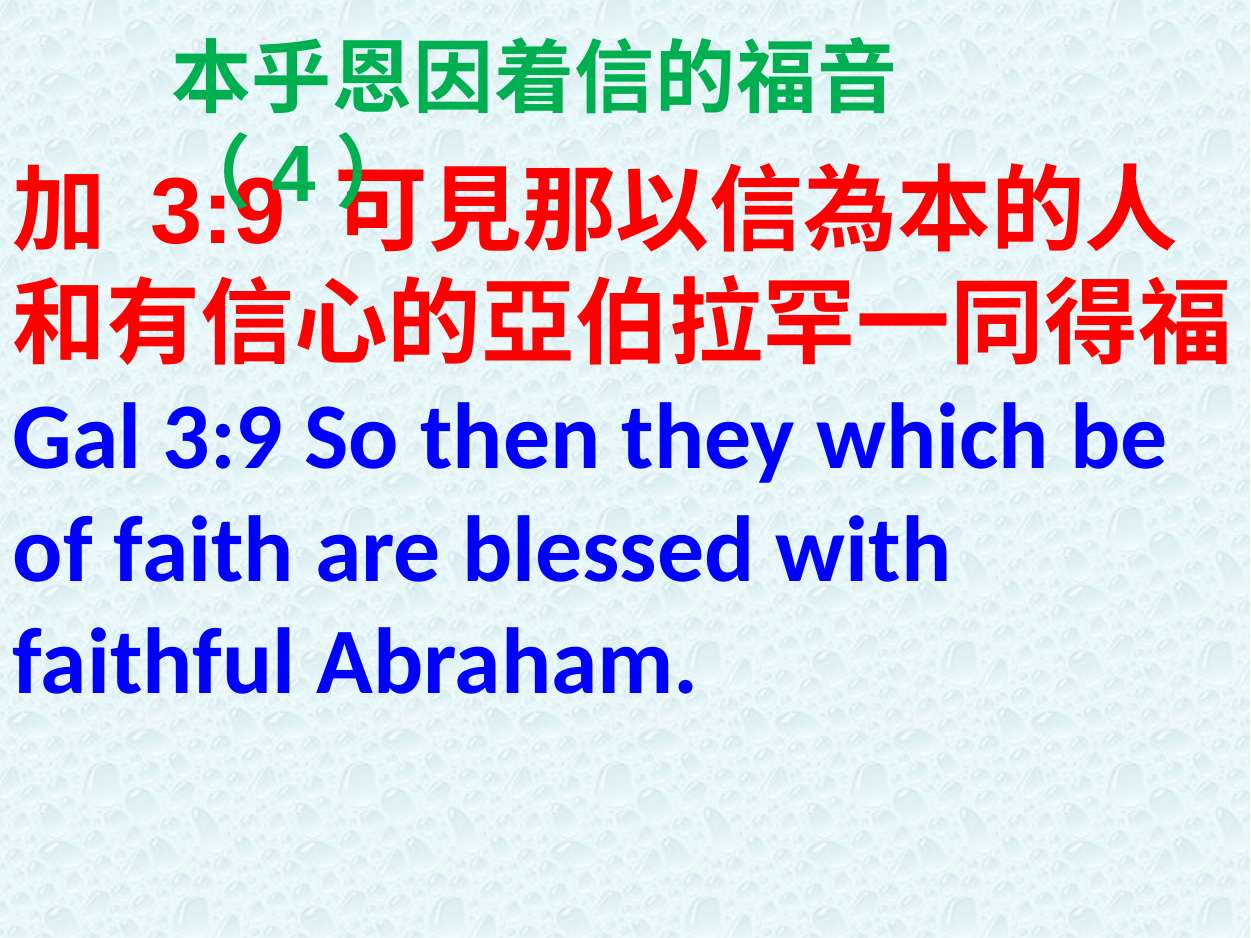

本乎恩因着信的福音（4）
加 3:9 可見那以信為本的人和有信心的亞伯拉罕一同得福。Gal 3:9 So then they which be of faith are blessed with faithful Abraham.